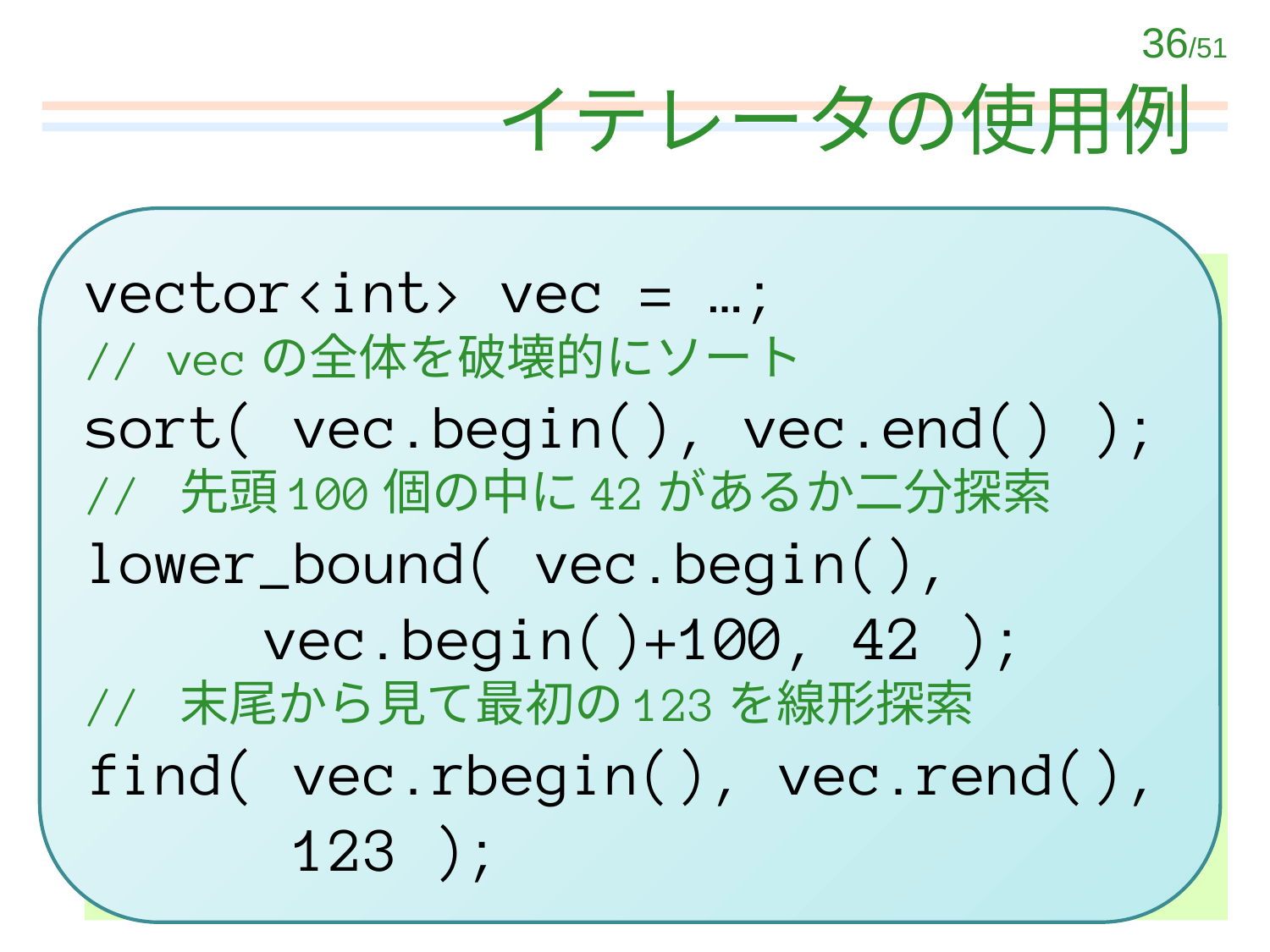

# イテレータの使用例
vector<int> vec = …;
// vecの全体を破壊的にソート
sort( vec.begin(), vec.end() );
// 先頭100個の中に42があるか二分探索
lower_bound( vec.begin(),
　       vec.begin()+100, 42 );
// 末尾から見て最初の123を線形探索
find( vec.rbegin(), vec.rend(),
      123 );